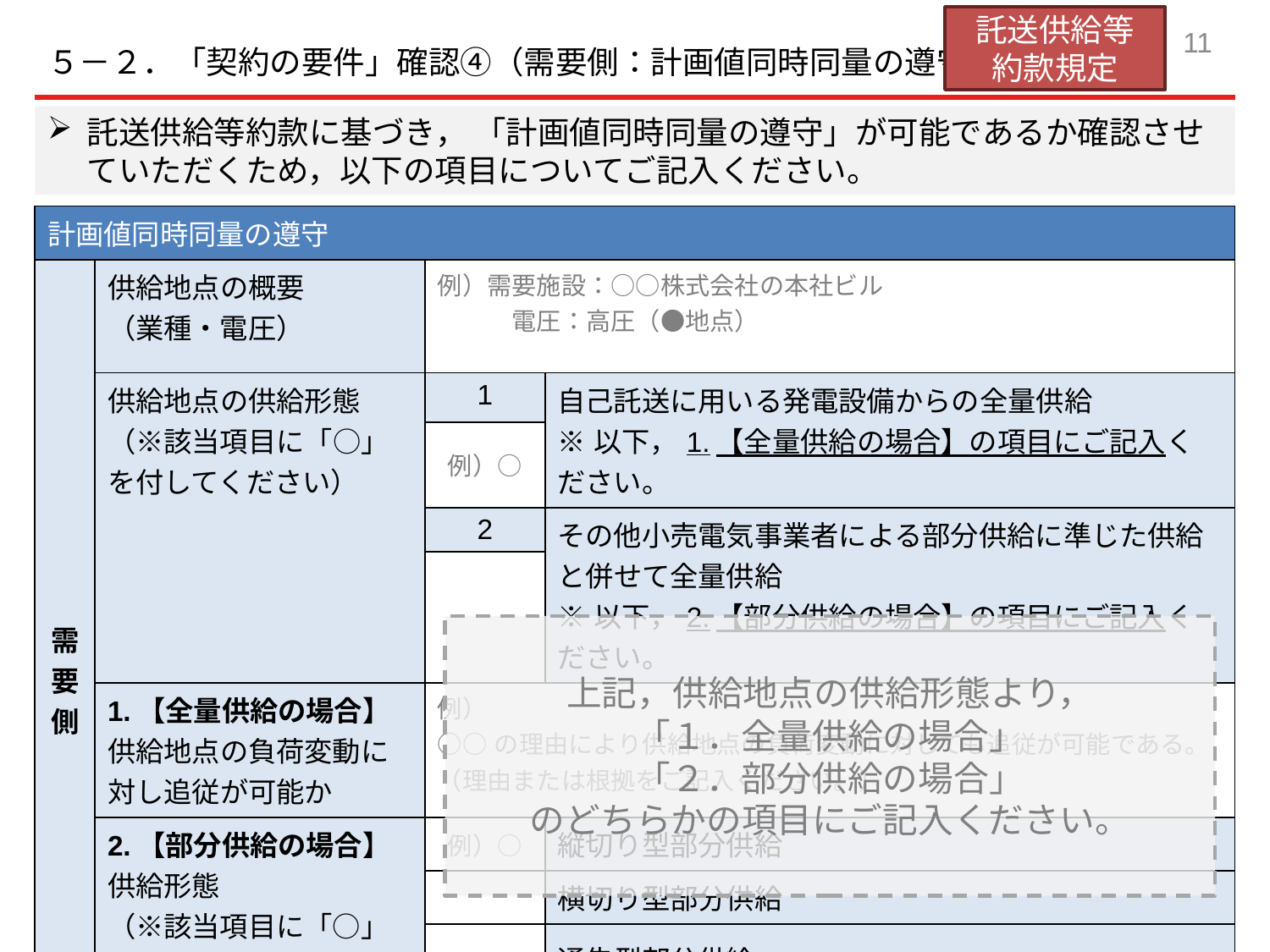

託送供給等
約款規定
11
５－２．「契約の要件」確認④（需要側：計画値同時同量の遵守）
託送供給等約款に基づき， 「計画値同時同量の遵守」が可能であるか確認させていただくため，以下の項目についてご記入ください。
| 計画値同時同量の遵守 |  |  |  |  |
| --- | --- | --- | --- | --- |
| 需要側 | 供給地点の概要 （業種・電圧） | 例）需要施設：○○株式会社の本社ビル 　　　電圧：高圧（●地点） |  |  |
|  | 供給地点の供給形態 （※該当項目に「○」を付してください） | 1 | 自己託送に用いる発電設備からの全量供給 ※以下，1.【全量供給の場合】の項目にご記入ください。 |  |
|  |  | 例）○ |  |  |
|  |  | 2 | その他小売電気事業者による部分供給に準じた供給と併せて全量供給 ※以下，2.【部分供給の場合】の項目にご記入ください。 |  |
|  |  |  |  |  |
|  | 1.【全量供給の場合】 供給地点の負荷変動に対し追従が可能か | 例） ○○の理由により供給地点の負荷変動に対しても追従が可能である。 （理由または根拠をご記入ください。） |  |  |
|  | 2.【部分供給の場合】 供給形態 （※該当項目に「○」を付してください） | 例）○ | 縦切り型部分供給 |  |
|  |  |  | 横切り型部分供給 |  |
|  |  |  | 通告型部分供給 |  |
|  | 2.【部分供給の場合】 部分供給の供給者 | ベース供給者 |  | 例）自己託送事業者（○○株式会社） |
|  |  | 負荷追随供給者 |  | 例）小売電気事業者（△△株式会社） |
上記，供給地点の供給形態より，
「１．全量供給の場合」
「２．部分供給の場合」
のどちらかの項目にご記入ください。